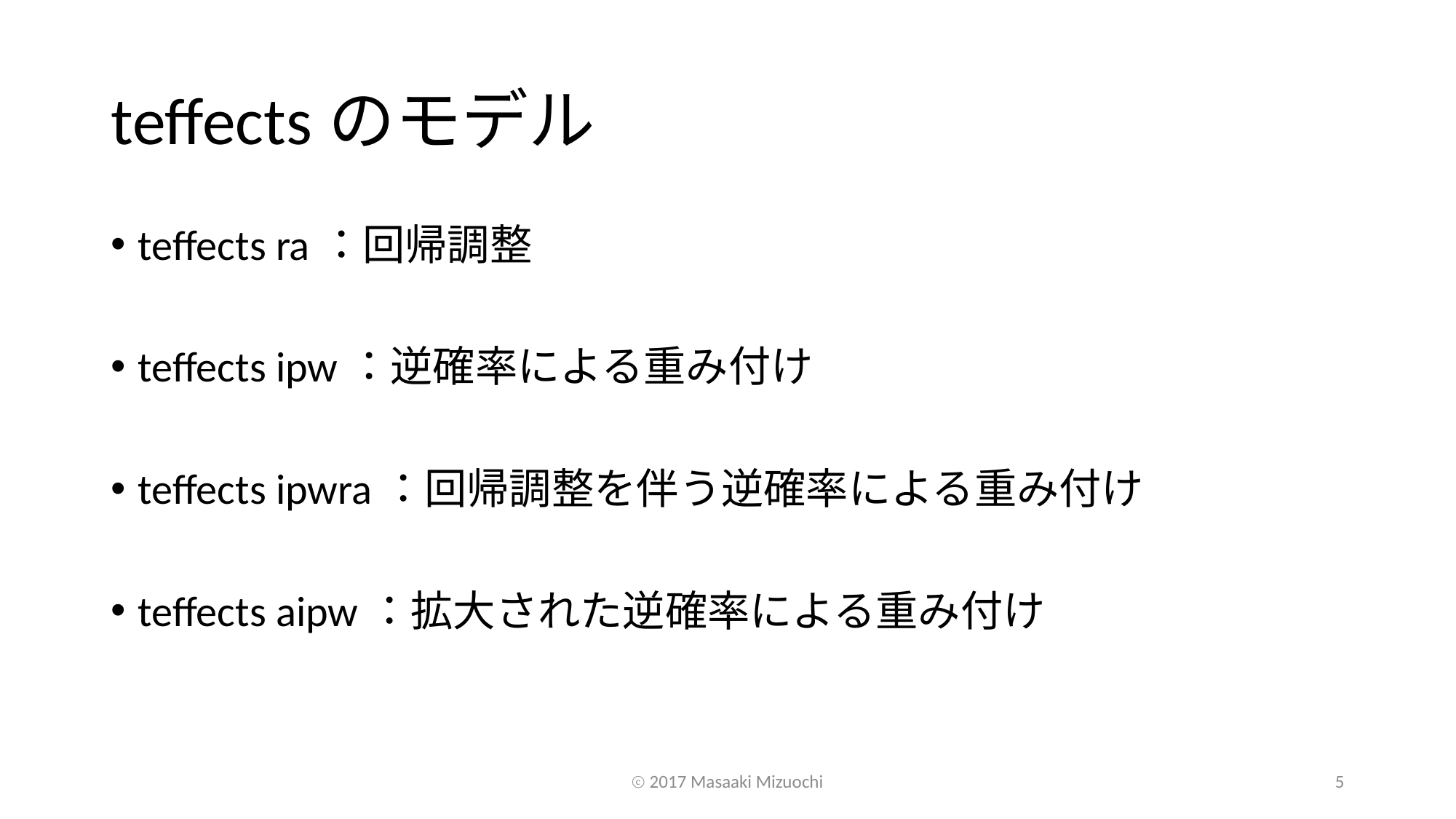

# teffectsのモデル
teffects ra：回帰調整

teffects ipw：逆確率による重み付け

teffects ipwra：回帰調整を伴う逆確率による重み付け

teffects aipw：拡大された逆確率による重み付け
ⓒ 2017 Masaaki Mizuochi
5